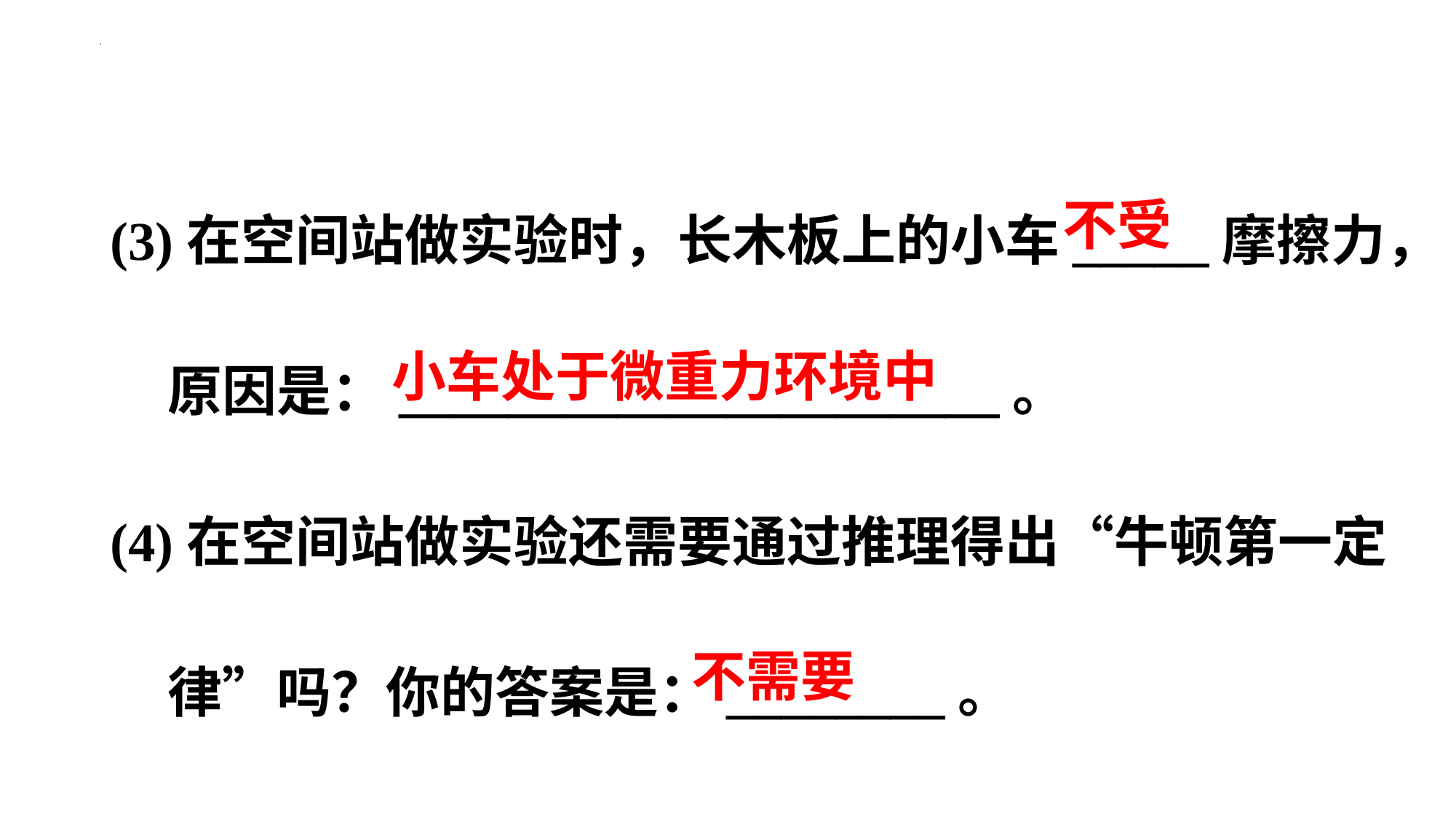

(3)在空间站做实验时，长木板上的小车_____摩擦力，原因是：______________________。
(4)在空间站做实验还需要通过推理得出“牛顿第一定律”吗？你的答案是：________。
不受
小车处于微重力环境中
不需要